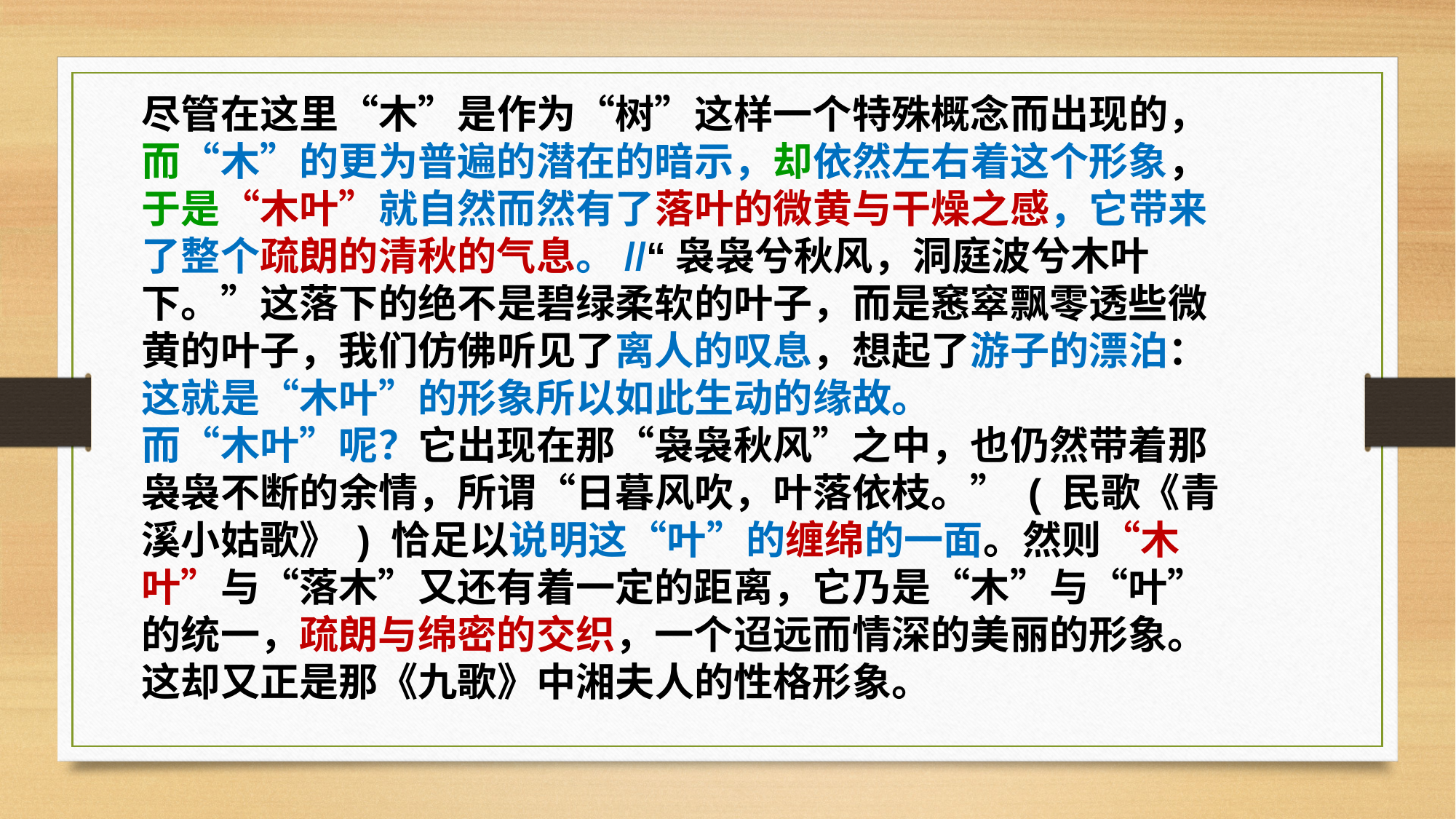

尽管在这里“木”是作为“树”这样一个特殊概念而出现的，而“木”的更为普遍的潜在的暗示，却依然左右着这个形象，于是“木叶”就自然而然有了落叶的微黄与干燥之感，它带来了整个疏朗的清秋的气息。//“袅袅兮秋风，洞庭波兮木叶下。”这落下的绝不是碧绿柔软的叶子，而是窸窣飘零透些微黄的叶子，我们仿佛听见了离人的叹息，想起了游子的漂泊：这就是“木叶”的形象所以如此生动的缘故。
而“木叶”呢？它出现在那“袅袅秋风”之中，也仍然带着那袅袅不断的余情，所谓“日暮风吹，叶落依枝。” ( 民歌《青溪小姑歌》 ) 恰足以说明这“叶”的缠绵的一面。然则“木叶”与“落木”又还有着一定的距离，它乃是“木”与“叶”的统一，疏朗与绵密的交织，一个迢远而情深的美丽的形象。这却又正是那《九歌》中湘夫人的性格形象。